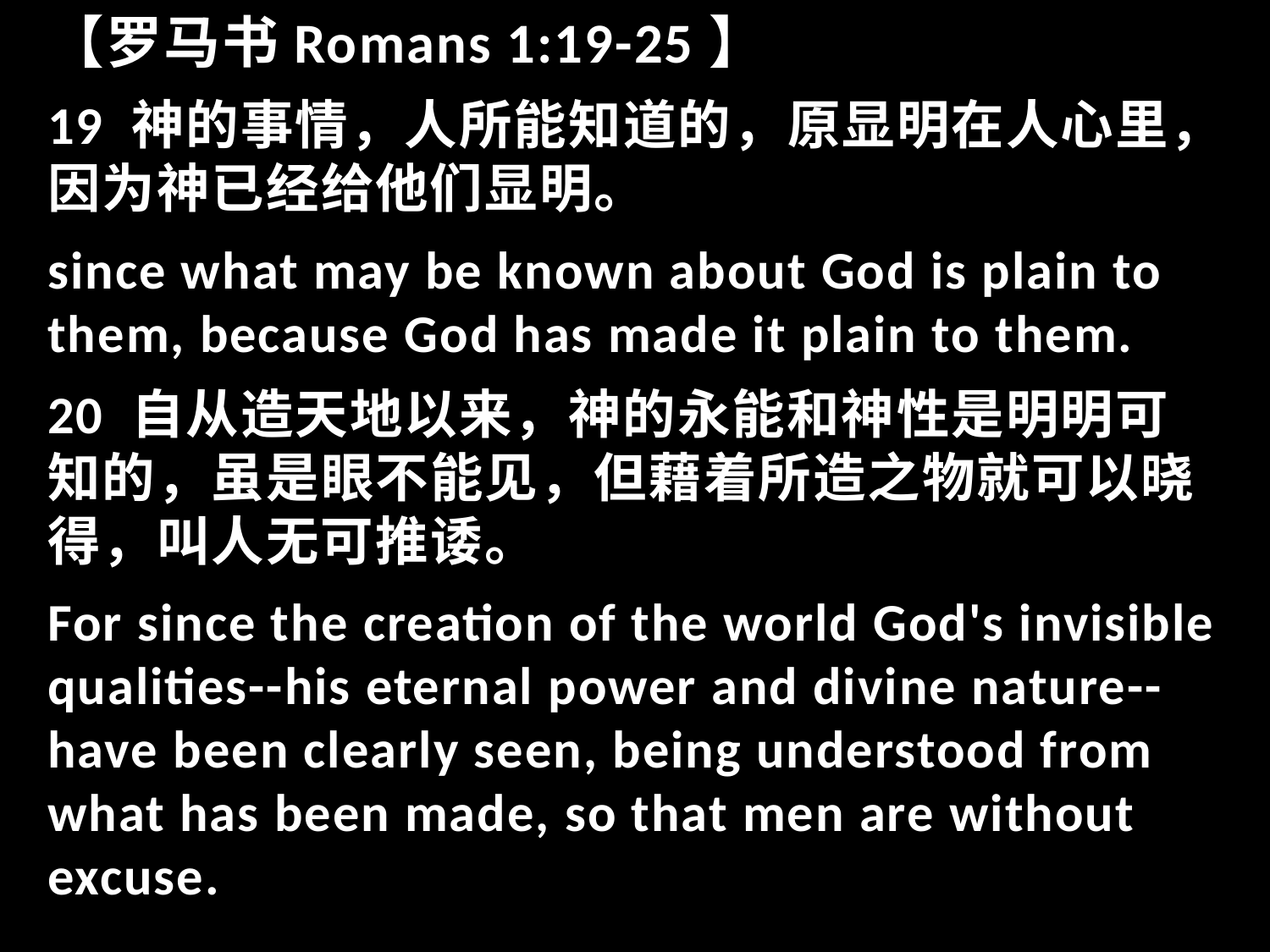

【罗马书Romans 1:19-25】
19 神的事情，人所能知道的，原显明在人心里，因为神已经给他们显明。
since what may be known about God is plain to them, because God has made it plain to them.
20 自从造天地以来，神的永能和神性是明明可知的，虽是眼不能见，但藉着所造之物就可以晓得，叫人无可推诿。
For since the creation of the world God's invisible qualities--his eternal power and divine nature--have been clearly seen, being understood from what has been made, so that men are without excuse.